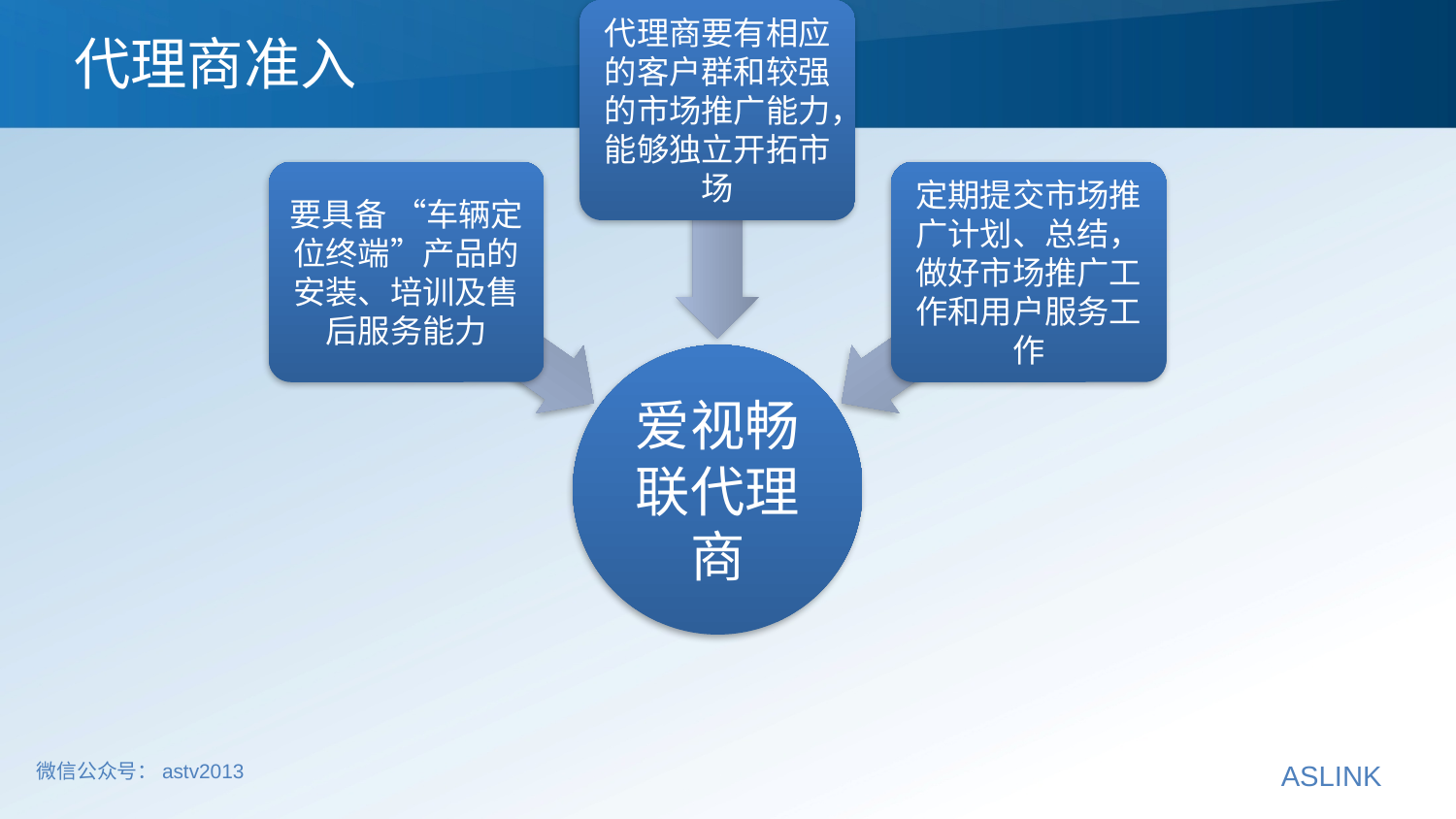

代理商准入
爱视畅联代理商
要具备 “车辆定位终端”产品的安装、培训及售后服务能力
代理商要有相应的客户群和较强的市场推广能力，能够独立开拓市场
定期提交市场推广计划、总结，做好市场推广工作和用户服务工作
   微信公众号：astv2013
ASLINK